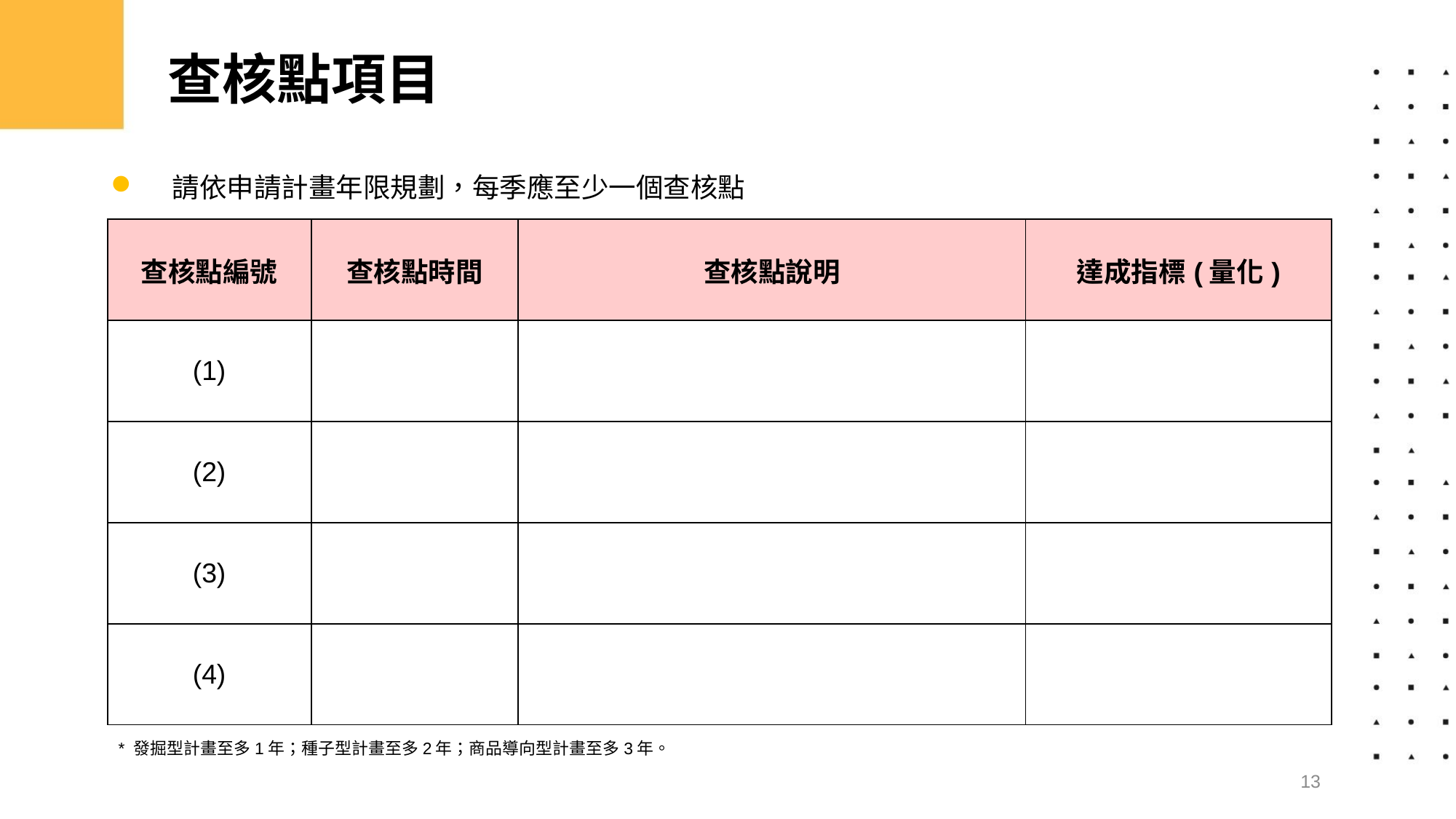

# 查核點項目
請依申請計畫年限規劃，每季應至少一個查核點
| 查核點編號 | 查核點時間 | 查核點說明 | 達成指標(量化) |
| --- | --- | --- | --- |
| (1) |  |  |  |
| (2) |  |  |  |
| (3) |  |  |  |
| (4) |  |  |  |

* 發掘型計畫至多1年；種子型計畫至多2年；商品導向型計畫至多3年。
13